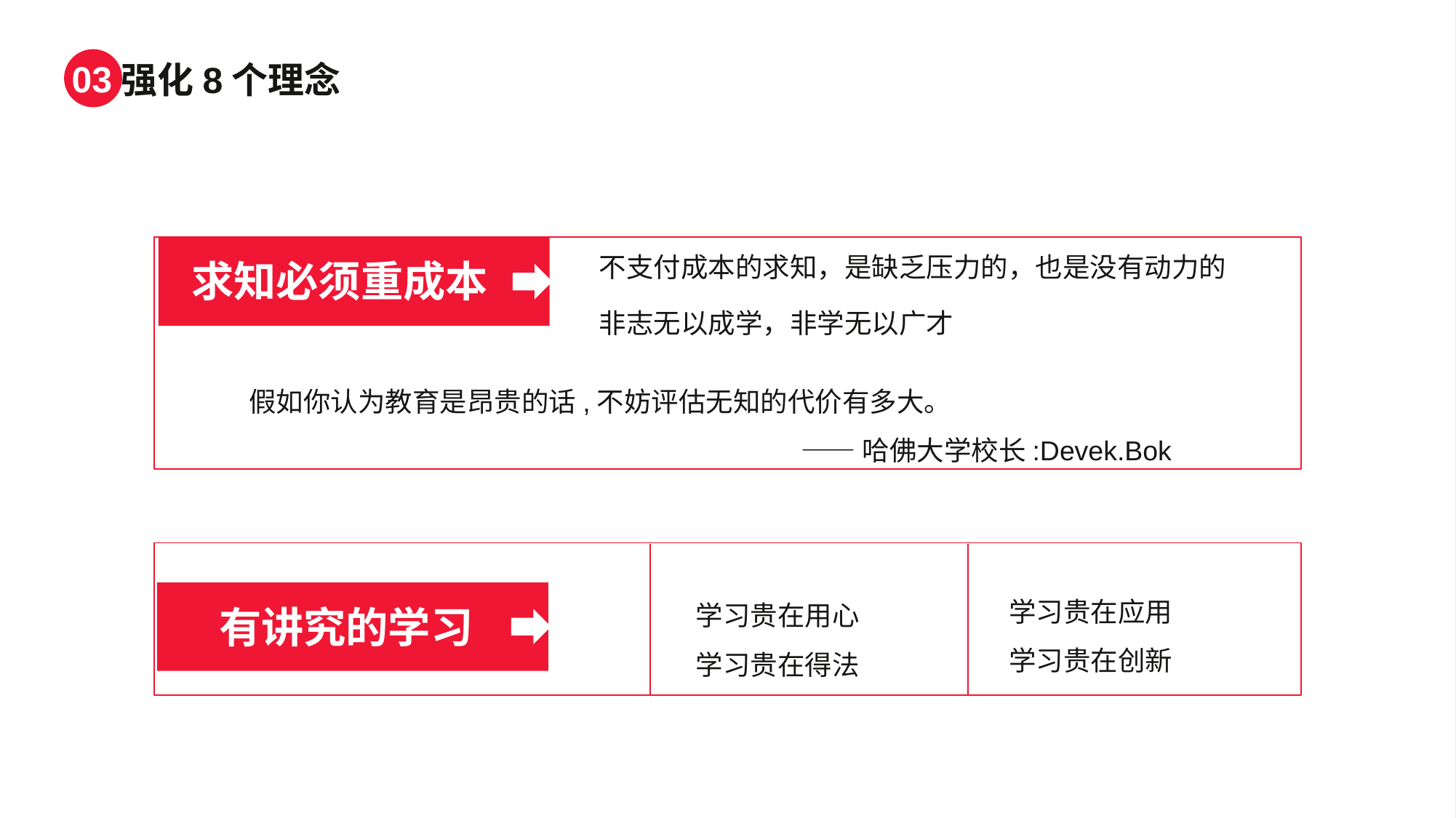

求知必须重成本
不支付成本的求知，是缺乏压力的，也是没有动力的
非志无以成学，非学无以广才
假如你认为教育是昂贵的话,不妨评估无知的代价有多大。
——哈佛大学校长:Devek.Bok

学习贵在应用
学习贵在创新
学习贵在用心
学习贵在得法

有讲究的学习